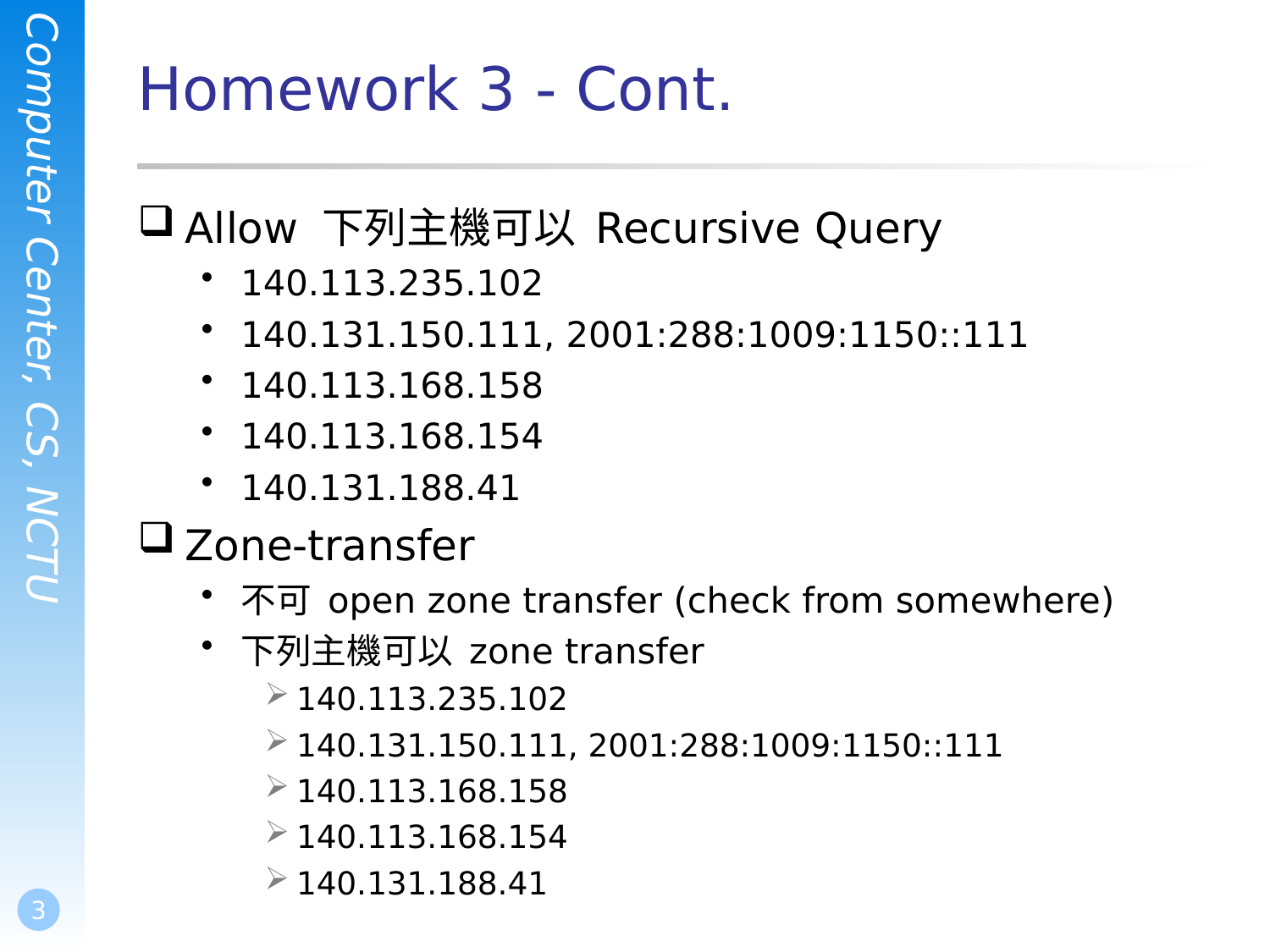

# Homework 3 - Cont.
Allow 下列主機可以 Recursive Query
140.113.235.102
140.131.150.111, 2001:288:1009:1150::111
140.113.168.158
140.113.168.154
140.131.188.41
Zone-transfer
不可 open zone transfer (check from somewhere)
下列主機可以 zone transfer
140.113.235.102
140.131.150.111, 2001:288:1009:1150::111
140.113.168.158
140.113.168.154
140.131.188.41